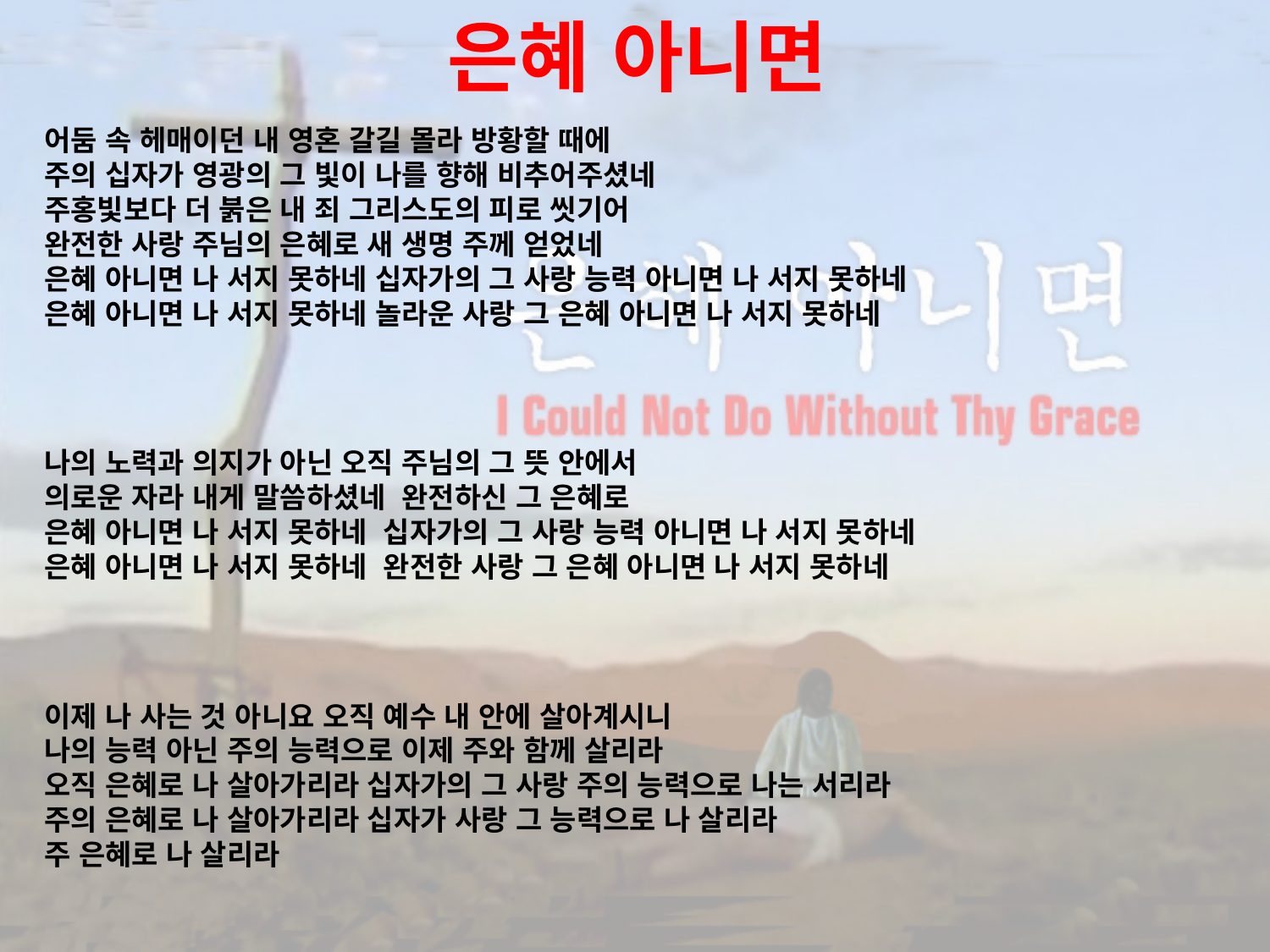

# 은혜 아니면
어둠 속 헤매이던 내 영혼 갈길 몰라 방황할 때에
주의 십자가 영광의 그 빛이 나를 향해 비추어주셨네
주홍빛보다 더 붉은 내 죄 그리스도의 피로 씻기어
완전한 사랑 주님의 은혜로 새 생명 주께 얻었네
은혜 아니면 나 서지 못하네 십자가의 그 사랑 능력 아니면 나 서지 못하네
은혜 아니면 나 서지 못하네 놀라운 사랑 그 은혜 아니면 나 서지 못하네

나의 노력과 의지가 아닌 오직 주님의 그 뜻 안에서
의로운 자라 내게 말씀하셨네  완전하신 그 은혜로
은혜 아니면 나 서지 못하네  십자가의 그 사랑 능력 아니면 나 서지 못하네
은혜 아니면 나 서지 못하네  완전한 사랑 그 은혜 아니면 나 서지 못하네

이제 나 사는 것 아니요 오직 예수 내 안에 살아계시니
나의 능력 아닌 주의 능력으로 이제 주와 함께 살리라
오직 은혜로 나 살아가리라 십자가의 그 사랑 주의 능력으로 나는 서리라
주의 은혜로 나 살아가리라 십자가 사랑 그 능력으로 나 살리라
주 은혜로 나 살리라